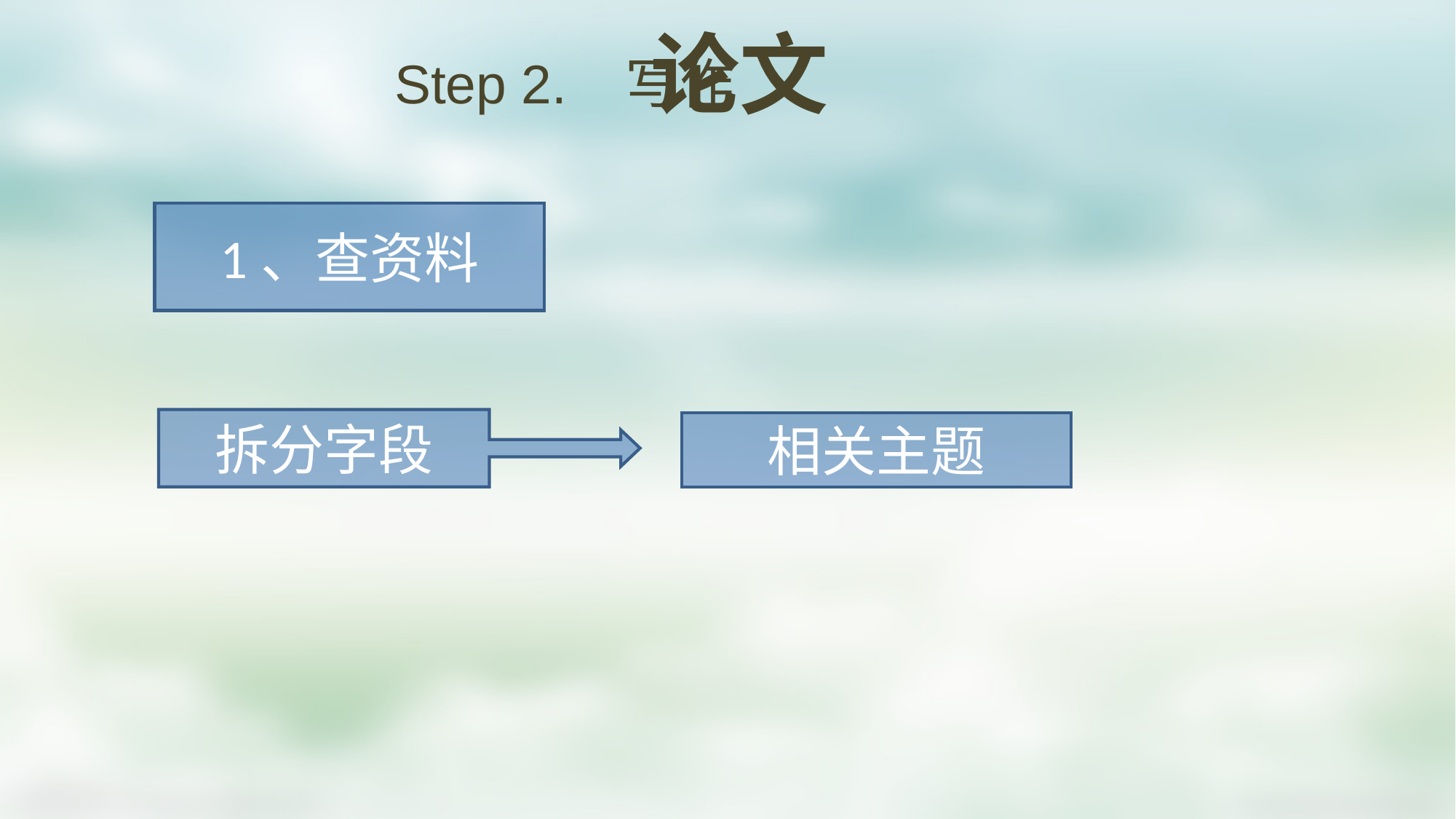

论文
Step 2.   写作
1、查资料
拆分字段
相关主题